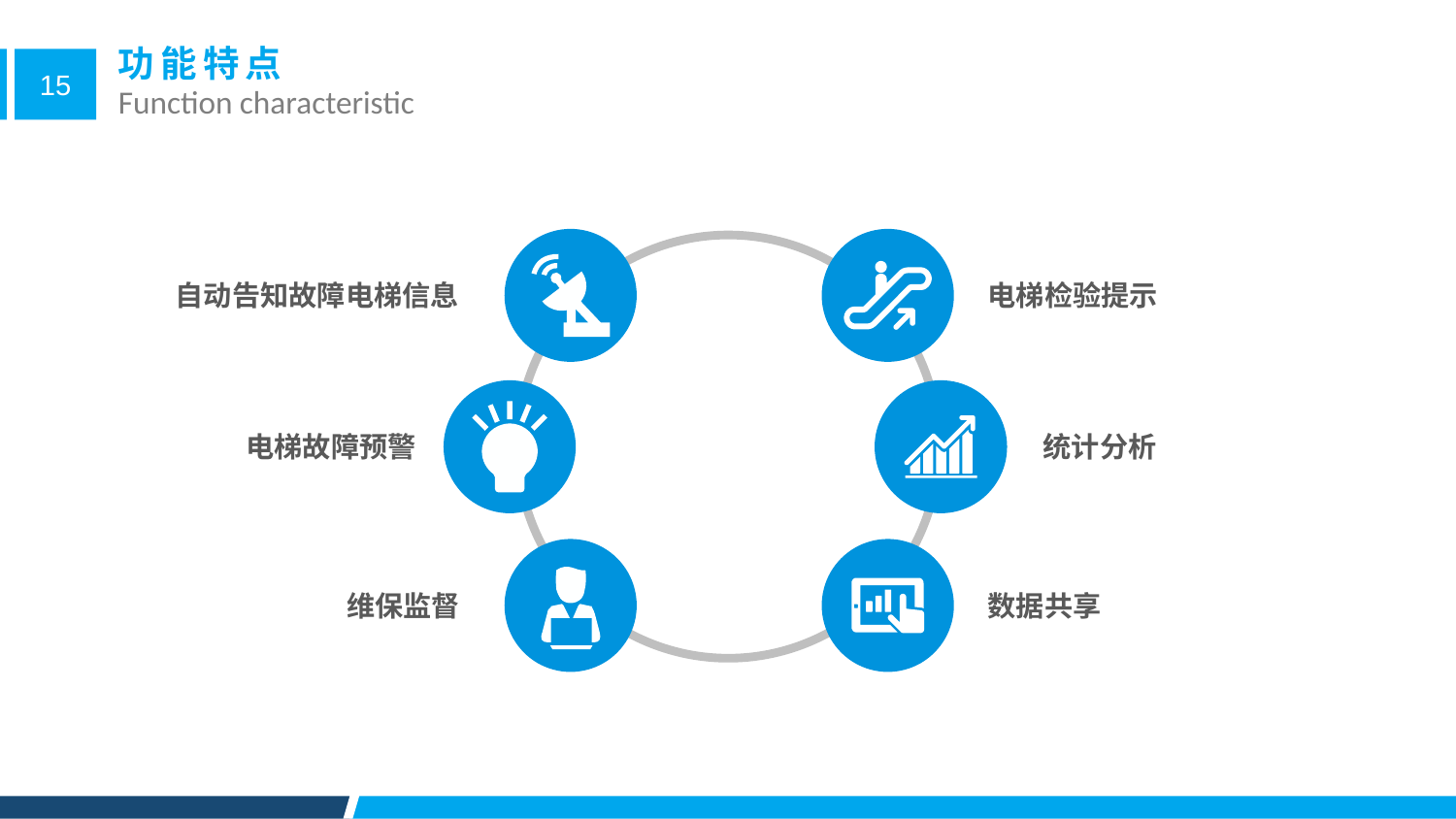

功能特点
Function characteristic

自动告知故障电梯信息
电梯检验提示

电梯故障预警
统计分析

维保监督
数据共享